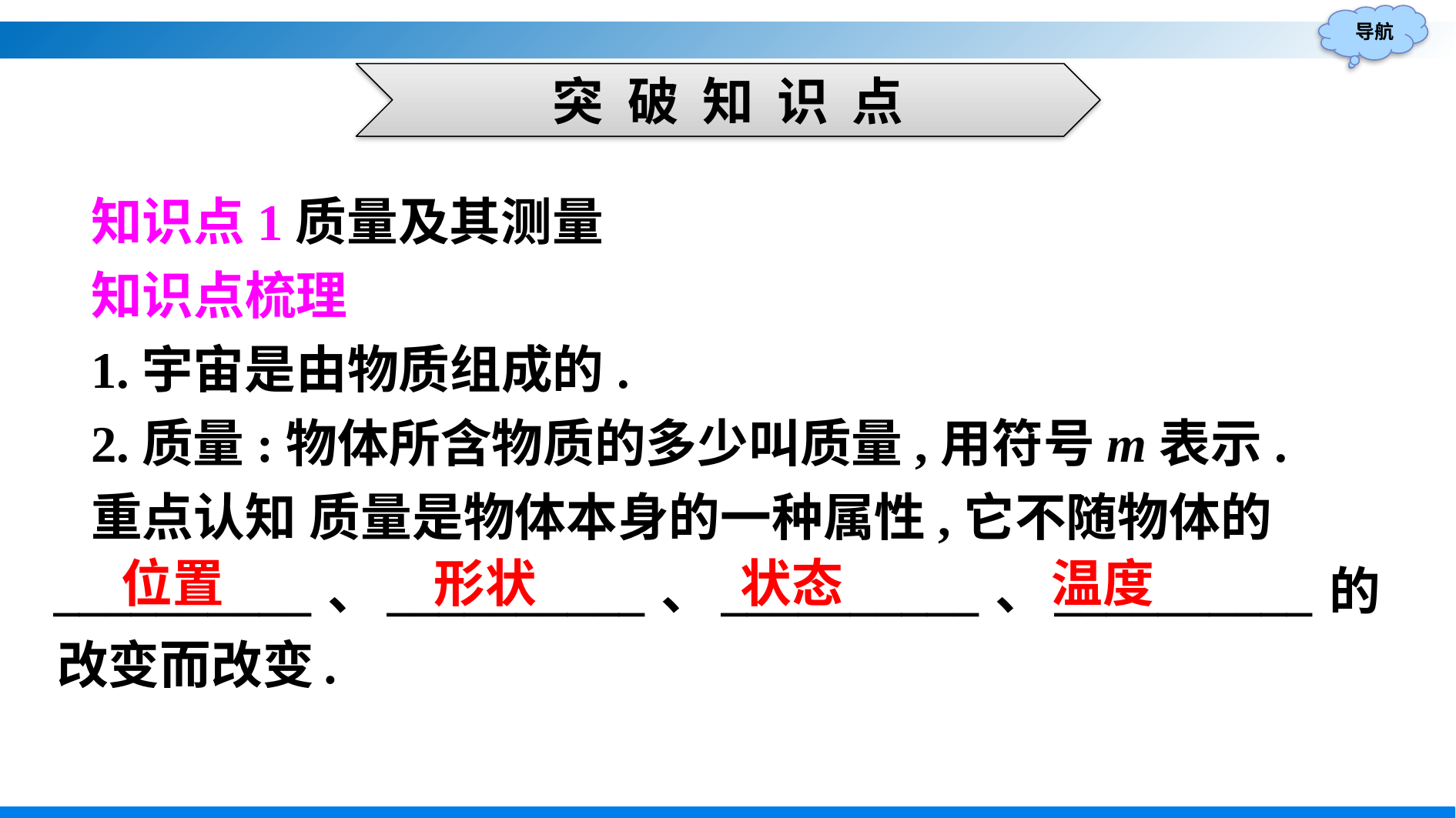

突  破  知  识  点
知识点1质量及其测量
知识点梳理
1.宇宙是由物质组成的.
2.质量:物体所含物质的多少叫质量,用符号m表示.
重点认知 质量是物体本身的一种属性,它不随物体的__________、__________、__________、__________的改变而改变.
形状
状态
位置
温度